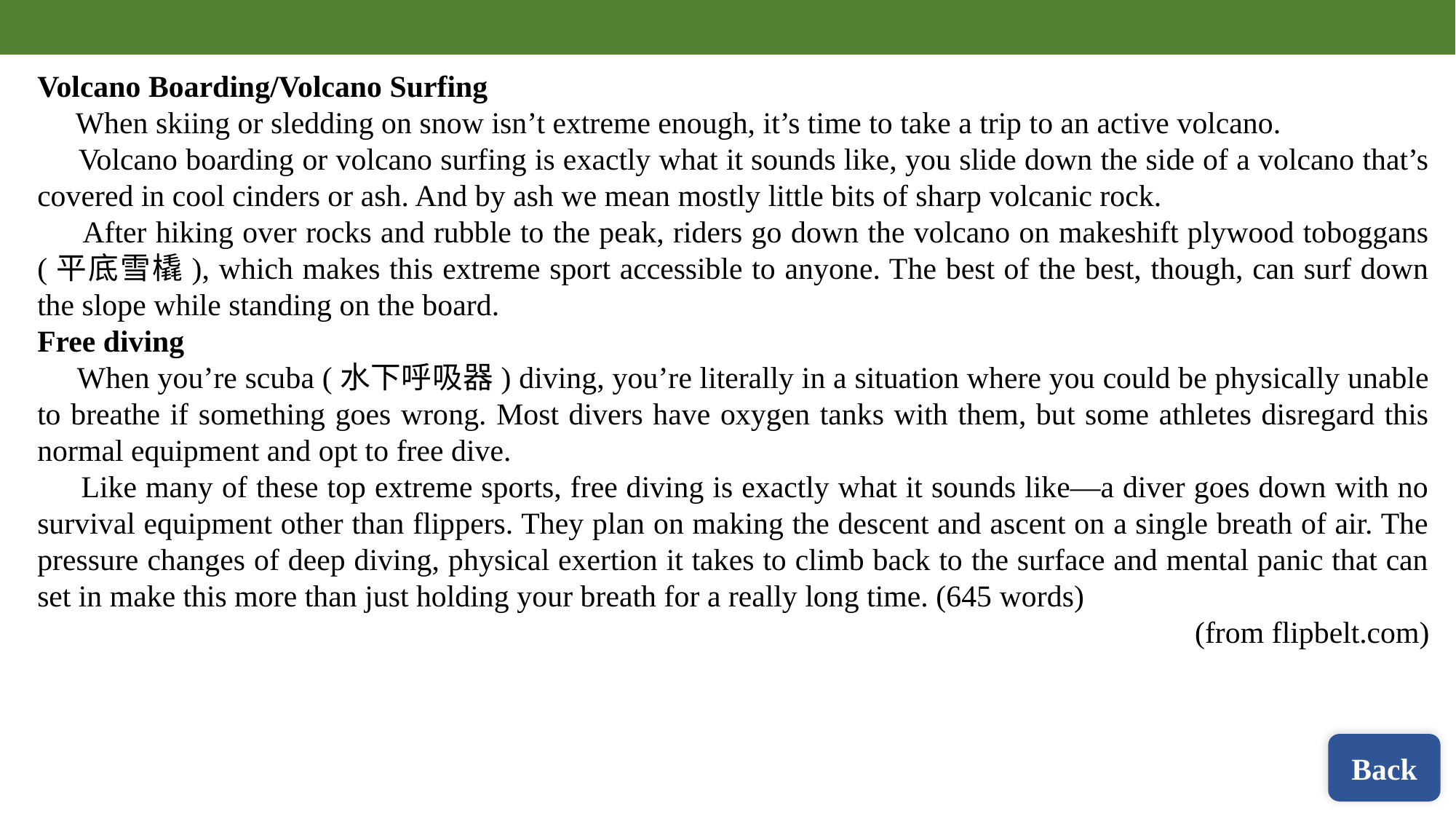

Volcano Boarding/Volcano Surfing
     When skiing or sledding on snow isn’t extreme enough, it’s time to take a trip to an active volcano.
     Volcano boarding or volcano surfing is exactly what it sounds like, you slide down the side of a volcano that’s covered in cool cinders or ash. And by ash we mean mostly little bits of sharp volcanic rock.
     After hiking over rocks and rubble to the peak, riders go down the volcano on makeshift plywood toboggans (平底雪橇), which makes this extreme sport accessible to anyone. The best of the best, though, can surf down the slope while standing on the board.
Free diving
     When you’re scuba (水下呼吸器) diving, you’re literally in a situation where you could be physically unable to breathe if something goes wrong. Most divers have oxygen tanks with them, but some athletes disregard this normal equipment and opt to free dive.
     Like many of these top extreme sports, free diving is exactly what it sounds like—a diver goes down with no survival equipment other than flippers. They plan on making the descent and ascent on a single breath of air. The pressure changes of deep diving, physical exertion it takes to climb back to the surface and mental panic that can set in make this more than just holding your breath for a really long time. (645 words)
(from flipbelt.com)
Back